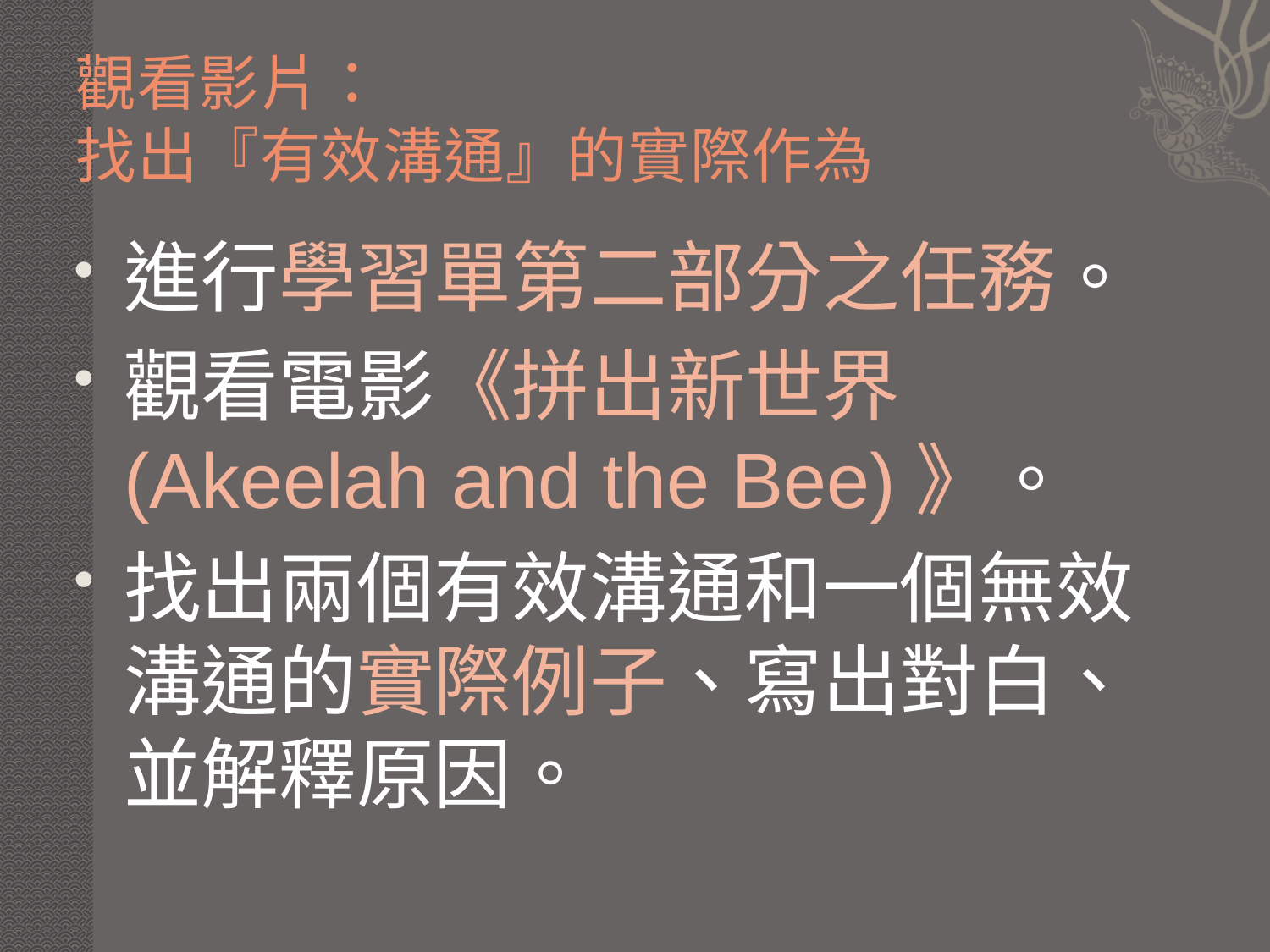

# 觀看影片： 找出『有效溝通』的實際作為
進行學習單第二部分之任務。
觀看電影《拼出新世界(Akeelah and the Bee)》。
找出兩個有效溝通和一個無效溝通的實際例子、寫出對白、並解釋原因。